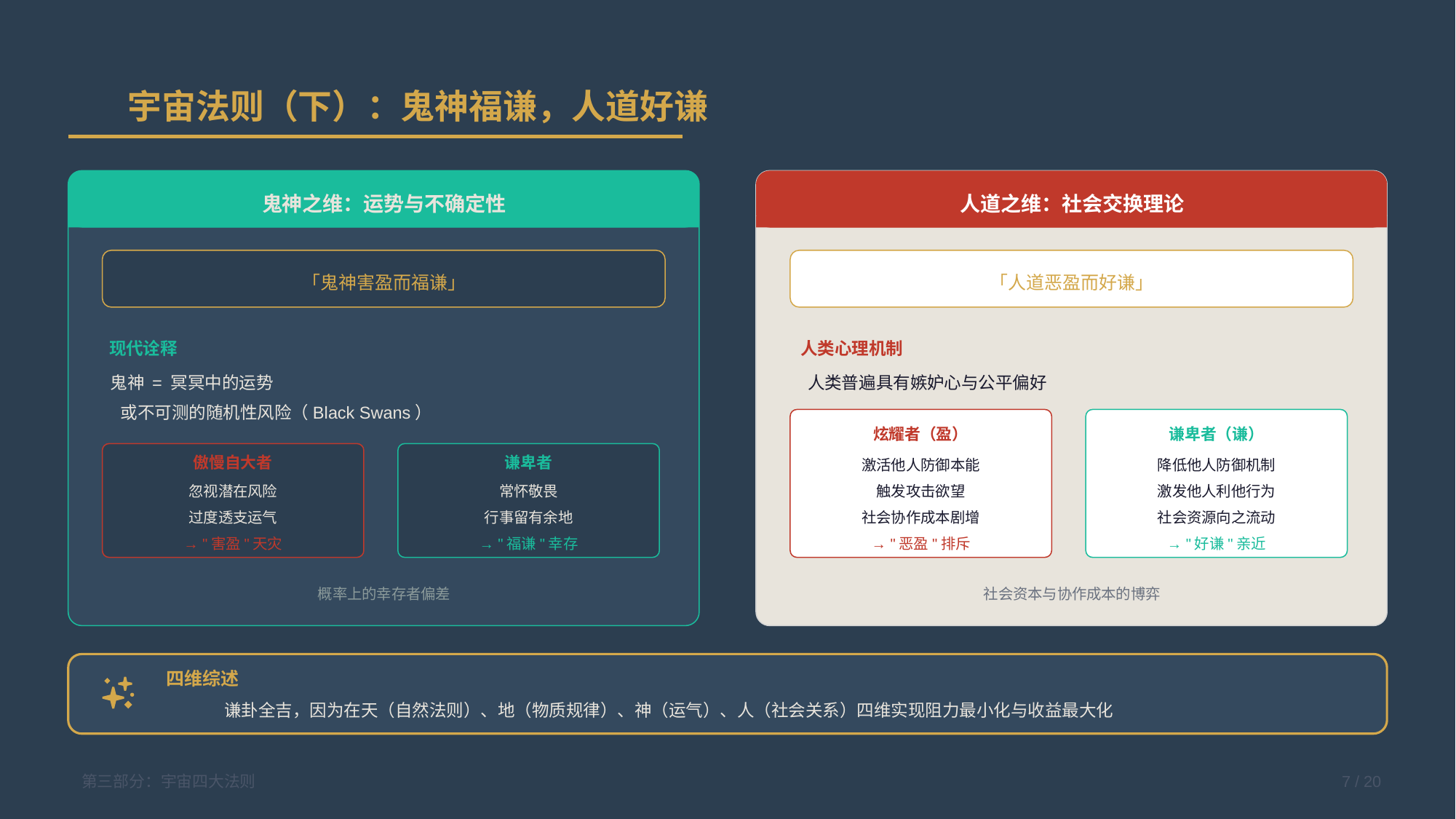

宇宙法则（下）：鬼神福谦，人道好谦

鬼神之维：运势与不确定性

「鬼神害盈而福谦」
现代诠释
鬼神 = 冥冥中的运势
或不可测的随机性风险（Black Swans）

傲慢自大者
谦卑者
忽视潜在风险
常怀敬畏
过度透支运气
行事留有余地
→ "害盈"天灾
→ "福谦"幸存
概率上的幸存者偏差

人道之维：社会交换理论

「人道恶盈而好谦」
人类心理机制
人类普遍具有嫉妒心与公平偏好

炫耀者（盈）
谦卑者（谦）
激活他人防御本能
降低他人防御机制
触发攻击欲望
激发他人利他行为
社会协作成本剧增
社会资源向之流动
→ "恶盈"排斥
→ "好谦"亲近
社会资本与协作成本的博弈

四维综述

谦卦全吉，因为在天（自然法则）、地（物质规律）、神（运气）、人（社会关系）四维实现阻力最小化与收益最大化
第三部分：宇宙四大法则
7 / 20